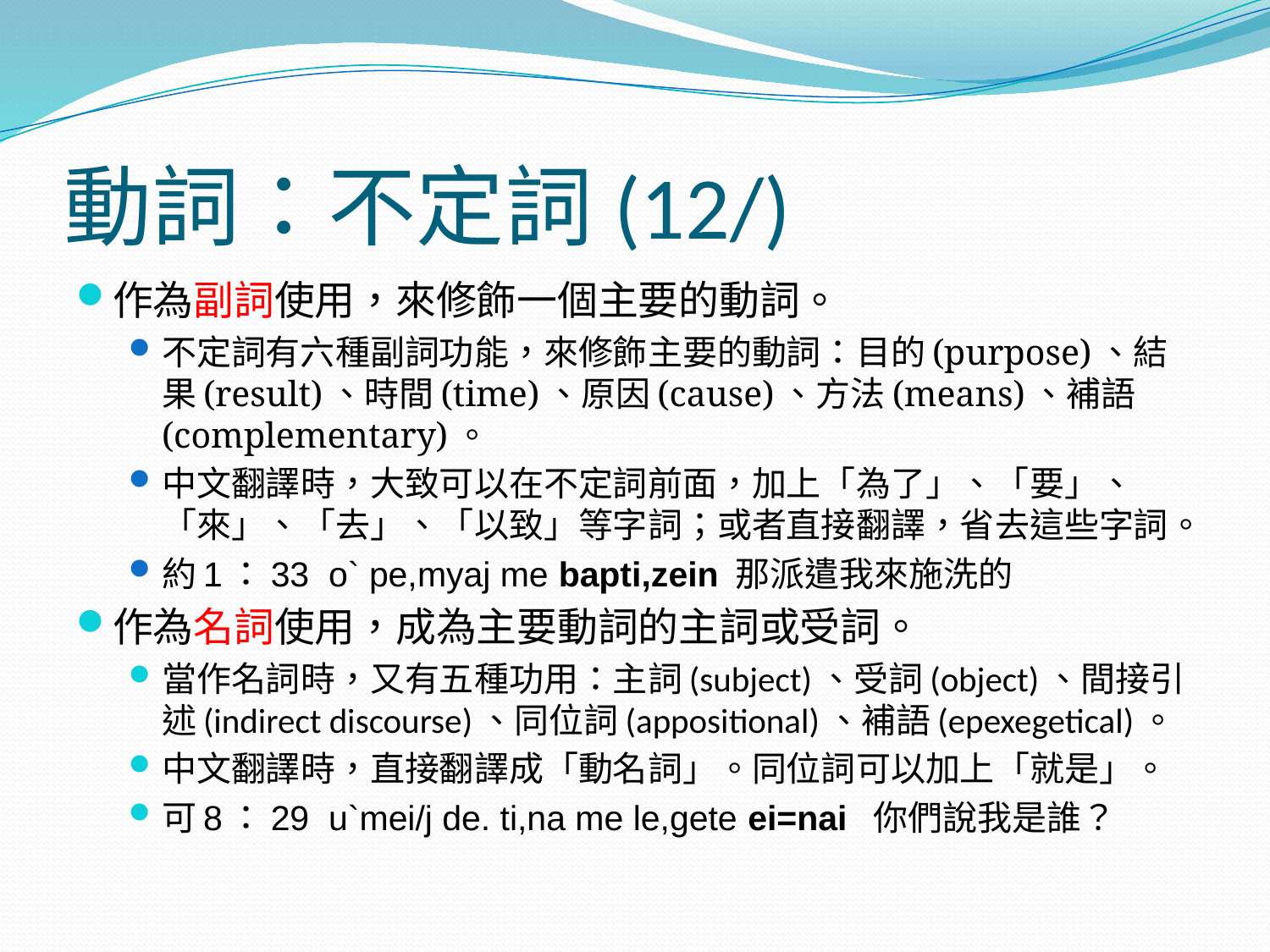

# 動詞：不定詞(12/)
作為副詞使用，來修飾一個主要的動詞。
不定詞有六種副詞功能，來修飾主要的動詞：目的(purpose)、結果(result)、時間(time)、原因(cause)、方法(means)、補語(complementary)。
中文翻譯時，大致可以在不定詞前面，加上「為了」、「要」、「來」、「去」、「以致」等字詞；或者直接翻譯，省去這些字詞。
約1：33  o` pe,myaj me bapti,zein 那派遣我來施洗的
作為名詞使用，成為主要動詞的主詞或受詞。
當作名詞時，又有五種功用：主詞(subject)、受詞(object)、間接引述(indirect discourse)、同位詞(appositional)、補語(epexegetical)。
中文翻譯時，直接翻譯成「動名詞」。同位詞可以加上「就是」。
可8：29  u`mei/j de. ti,na me le,gete ei=nai  你們說我是誰？